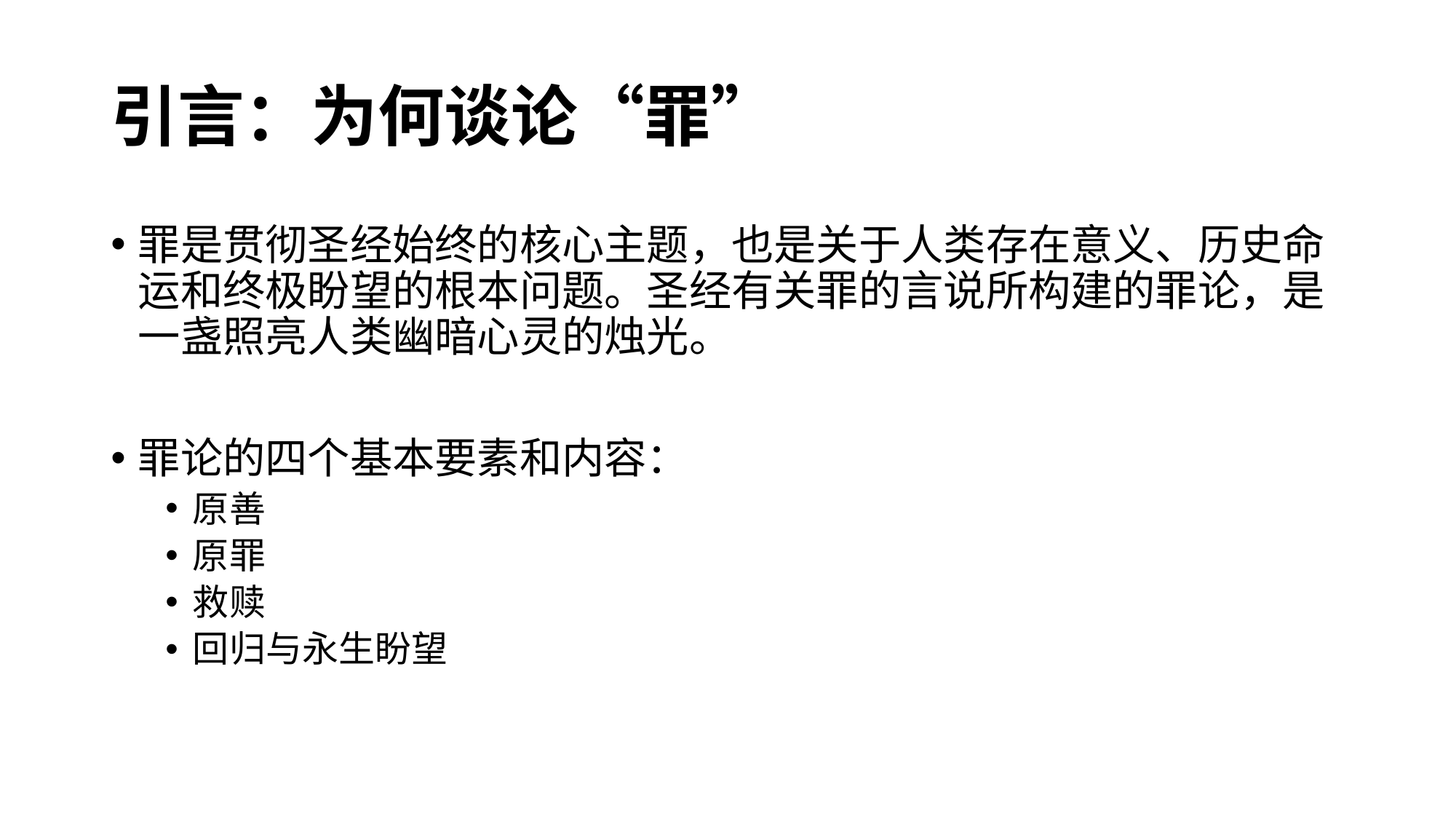

# 引言：为何谈论“罪”
罪是贯彻圣经始终的核心主题，也是关于人类存在意义、历史命运和终极盼望的根本问题。圣经有关罪的言说所构建的罪论，是一盏照亮人类幽暗心灵的烛光。

罪论的四个基本要素和内容：
原善
原罪
救赎
回归与永生盼望